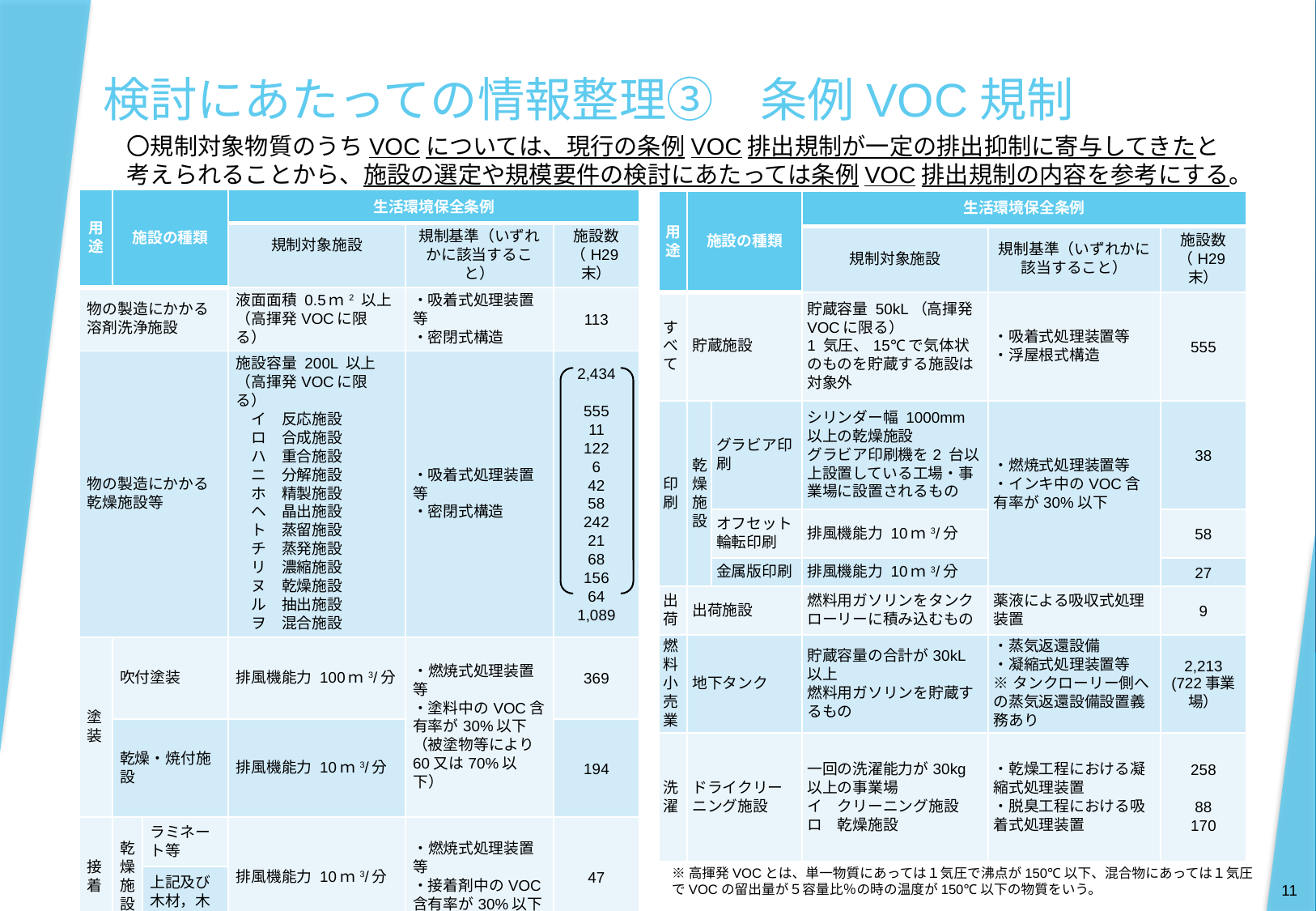

検討にあたっての情報整理③　条例VOC規制
〇規制対象物質のうちVOCについては、現行の条例VOC排出規制が一定の排出抑制に寄与してきたと考えられることから、施設の選定や規模要件の検討にあたっては条例VOC排出規制の内容を参考にする。
| 用途 | 施設の種類 |  | 生活環境保全条例 |  |  |
| --- | --- | --- | --- | --- | --- |
|  |  |  | 規制対象施設 | 規制基準（いずれかに該当すること） | 施設数 （H29末） |
| 物の製造にかかる溶剤洗浄施設 |  |  | 液面面積 0.5ｍ2 以上（高揮発VOCに限る） | ・吸着式処理装置等 ・密閉式構造 | 113 |
| 物の製造にかかる乾燥施設等 |  |  | 施設容量 200L 以上（高揮発VOCに限る） 　イ　反応施設 　ロ　合成施設 　ハ　重合施設 　ニ　分解施設 　ホ　精製施設 　ヘ　晶出施設 　ト　蒸留施設 　チ　蒸発施設 　リ　濃縮施設 　ヌ　乾燥施設 　ル　抽出施設 　ヲ　混合施設 | ・吸着式処理装置等 ・密閉式構造 | 2,434 555 11 122 6 42 58 242 21 68 156 64 1,089 |
| 塗装 | 吹付塗装 |  | 排風機能力 100ｍ3/分 | ・燃焼式処理装置等 ・塗料中のVOC含有率が30%以下（被塗物等により60又は70%以下） | 369 |
|  | 乾燥・焼付施設 |  | 排風機能力 10ｍ3/分 |  | 194 |
| 接着 | 乾燥施設 | ラミネート等 | 排風機能力 10ｍ3/分 | ・燃焼式処理装置等 ・接着剤中のVOC含有率が30%以下 | 47 |
|  |  | 上記及び木材，木製品以外 |  |  |  |
| 用途 | 施設の種類 |  | 生活環境保全条例 |  |  |
| --- | --- | --- | --- | --- | --- |
|  |  |  | 規制対象施設 | 規制基準（いずれかに該当すること） | 施設数（H29末） |
| すべて | 貯蔵施設 |  | 貯蔵容量 50kL（高揮発VOCに限る） 1 気圧、15℃で気体状のものを貯蔵する施設は対象外 | ・吸着式処理装置等 ・浮屋根式構造 | 555 |
| 印刷 | 乾燥施設 | グラビア印刷 | シリンダー幅 1000mm 以上の乾燥施設 グラビア印刷機を2 台以上設置している工場・事業場に設置されるもの | ・燃焼式処理装置等 ・インキ中のVOC含有率が30%以下 | 38 |
|  |  | オフセット輪転印刷 | 排風機能力 10ｍ3/分 |  | 58 |
|  |  | 金属版印刷 | 排風機能力 10ｍ3/分 |  | 27 |
| 出荷 | 出荷施設 |  | 燃料用ガソリンをタンクローリーに積み込むもの | 薬液による吸収式処理装置 | 9 |
| 燃料小売業 | 地下タンク |  | 貯蔵容量の合計が30kL 以上 燃料用ガソリンを貯蔵するもの | ・蒸気返還設備 ・凝縮式処理装置等 ※タンクローリー側への蒸気返還設備設置義務あり | 2,213 (722事業場） |
| 洗濯 | ドライクリーニング施設 |  | 一回の洗濯能力が30kg 以上の事業場 イ　クリーニング施設 ロ　乾燥施設 | ・乾燥工程における凝縮式処理装置 ・脱臭工程における吸着式処理装置 | 258 88 170 |

※高揮発VOCとは、単一物質にあっては１気圧で沸点が150℃以下、混合物にあっては１気圧でVOCの留出量が５容量比％の時の温度が150℃以下の物質をいう。
11